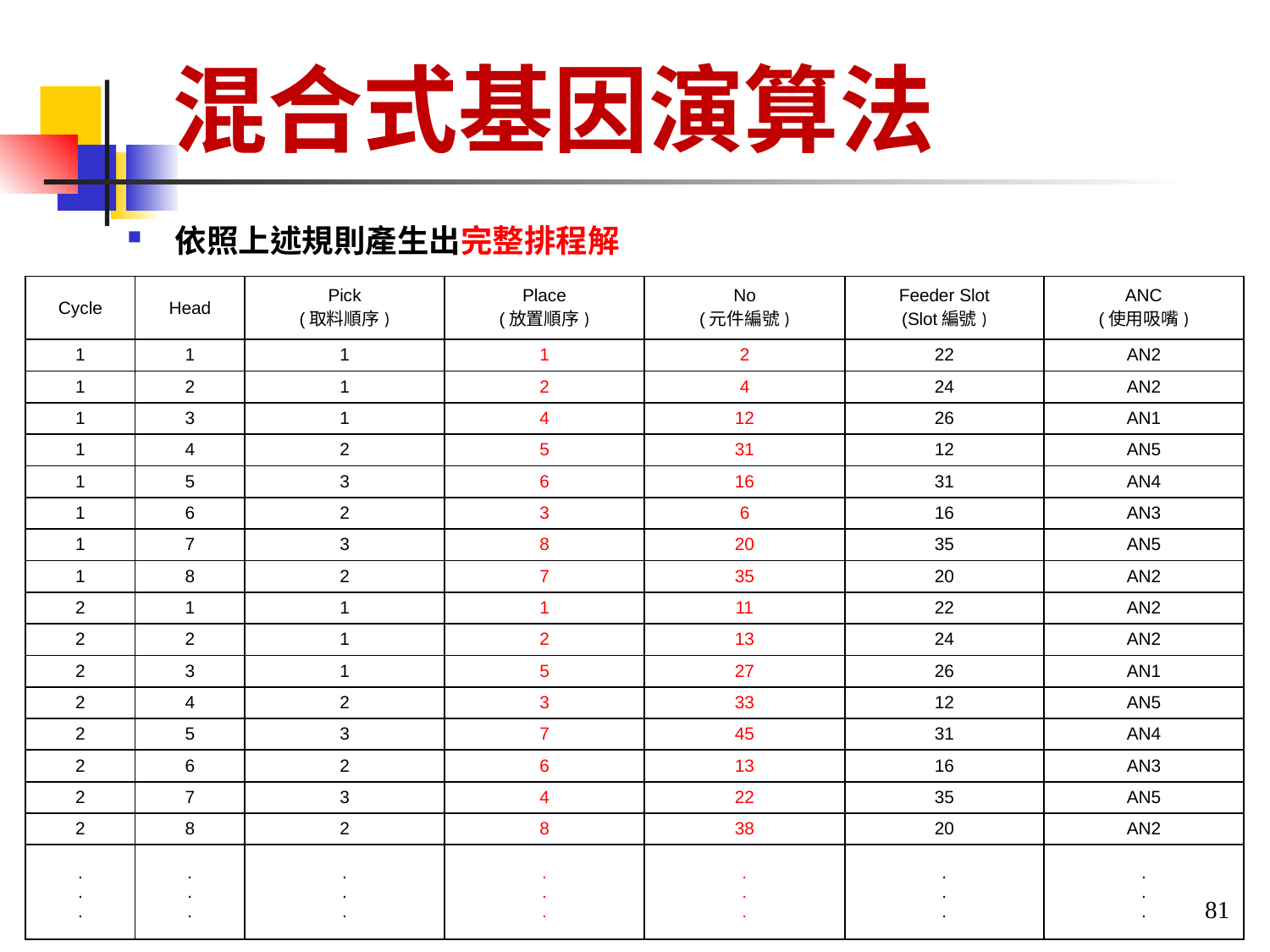

# 混合式基因演算法
依照上述規則產生出完整排程解

| Cycle | Head | Pick (取料順序) | Place (放置順序) | No (元件編號) | Feeder Slot (Slot編號) | ANC (使用吸嘴) |
| --- | --- | --- | --- | --- | --- | --- |
| 1 | 1 | 1 | 1 | 2 | 22 | AN2 |
| 1 | 2 | 1 | 2 | 4 | 24 | AN2 |
| 1 | 3 | 1 | 4 | 12 | 26 | AN1 |
| 1 | 4 | 2 | 5 | 31 | 12 | AN5 |
| 1 | 5 | 3 | 6 | 16 | 31 | AN4 |
| 1 | 6 | 2 | 3 | 6 | 16 | AN3 |
| 1 | 7 | 3 | 8 | 20 | 35 | AN5 |
| 1 | 8 | 2 | 7 | 35 | 20 | AN2 |
| 2 | 1 | 1 | 1 | 11 | 22 | AN2 |
| 2 | 2 | 1 | 2 | 13 | 24 | AN2 |
| 2 | 3 | 1 | 5 | 27 | 26 | AN1 |
| 2 | 4 | 2 | 3 | 33 | 12 | AN5 |
| 2 | 5 | 3 | 7 | 45 | 31 | AN4 |
| 2 | 6 | 2 | 6 | 13 | 16 | AN3 |
| 2 | 7 | 3 | 4 | 22 | 35 | AN5 |
| 2 | 8 | 2 | 8 | 38 | 20 | AN2 |
| . . . | . . . | . . . | . . . | . . . | . . . | . . . |
81